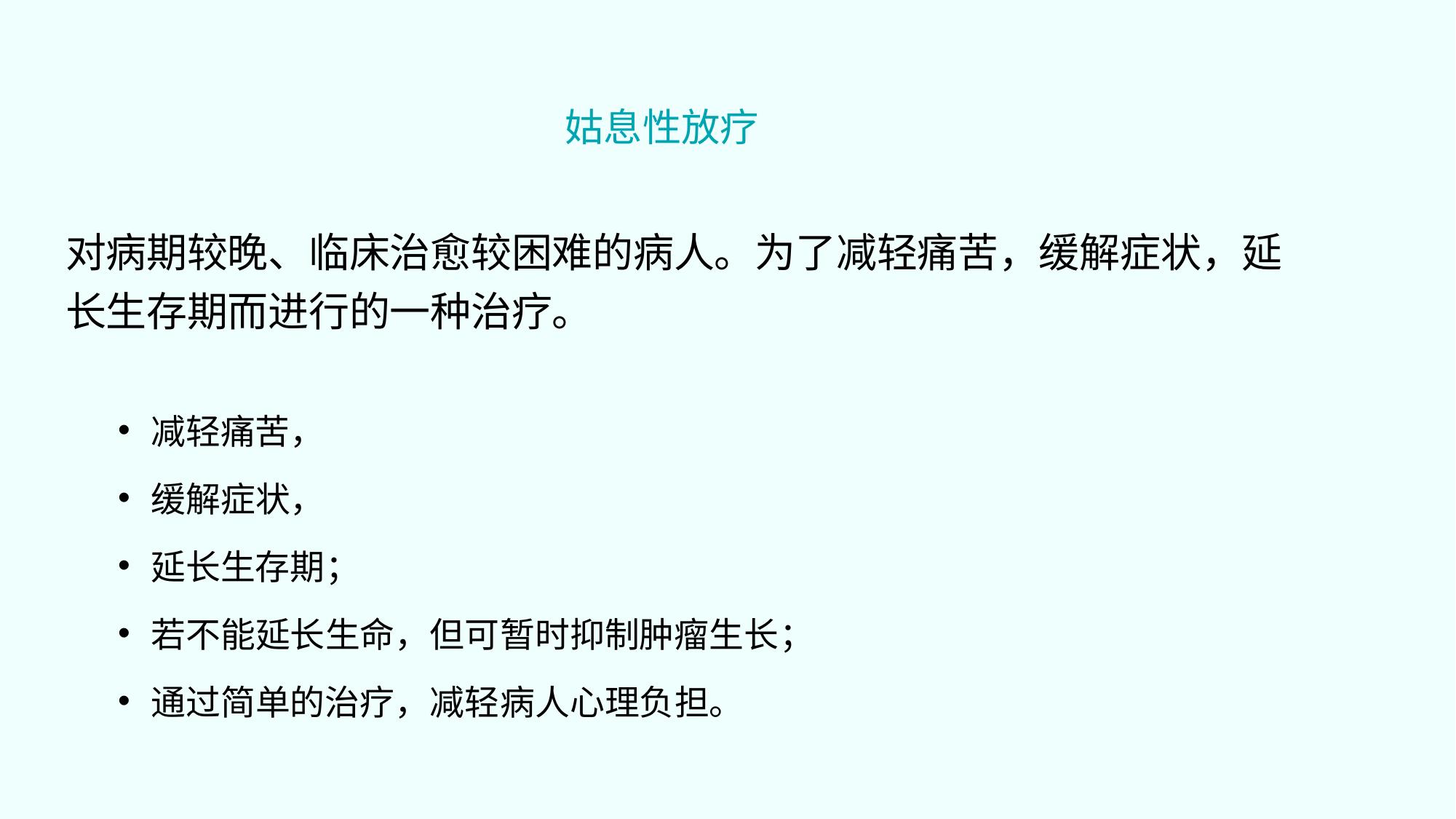

# 姑息性放疗
对病期较晚、临床治愈较困难的病人。为了减轻痛苦，缓解症状，延长生存期而进行的一种治疗。

减轻痛苦，
缓解症状，
延长生存期；
若不能延长生命，但可暂时抑制肿瘤生长；
通过简单的治疗，减轻病人心理负担。